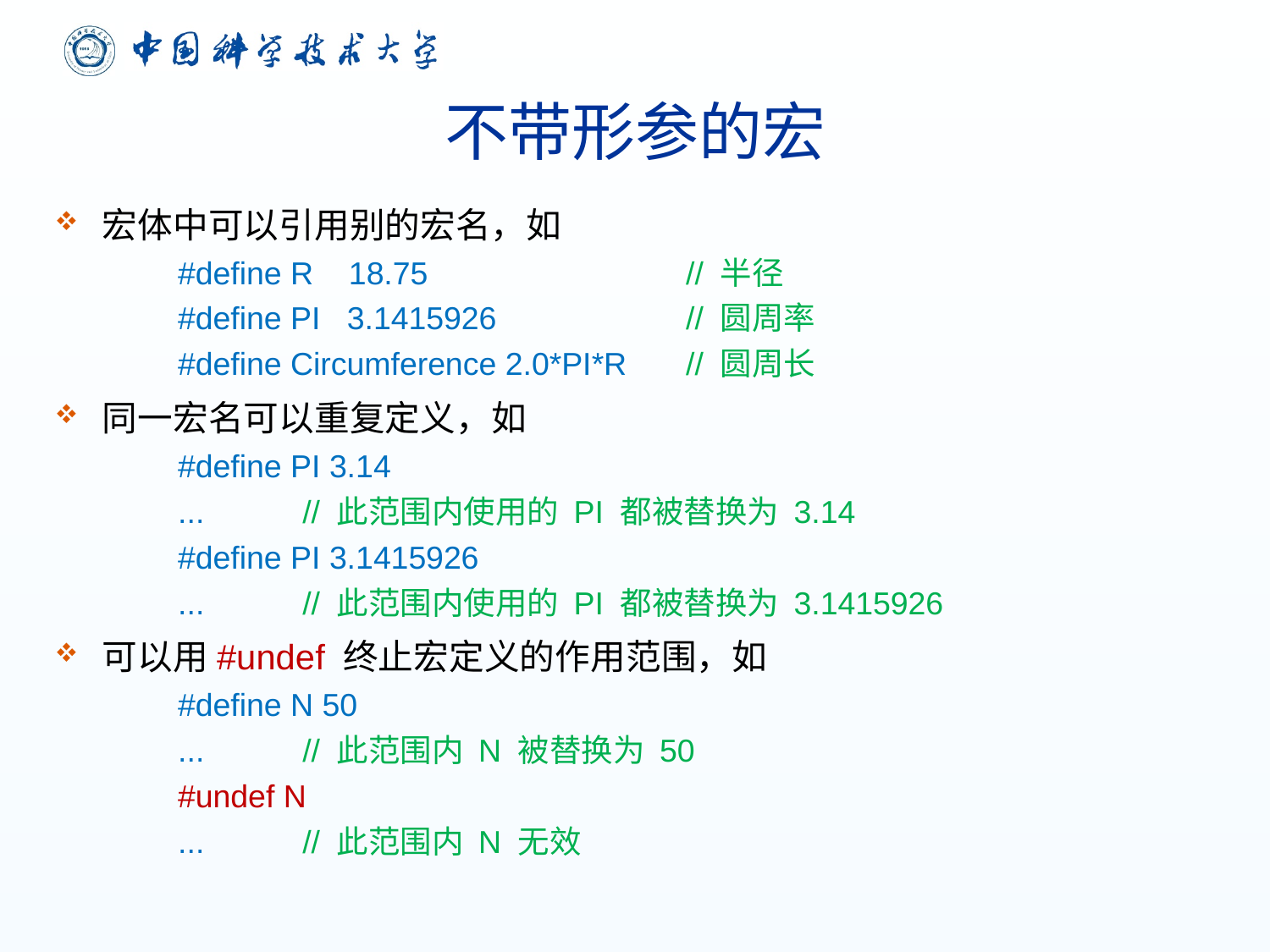

# 不带形参的宏
宏体中可以引用别的宏名，如
#define R    18.75           		// 半径
#define PI   3.1415926   		// 圆周率
#define Circumference 2.0*PI*R 	// 圆周长
同一宏名可以重复定义，如
#define PI 3.14
...           // 此范围内使用的 PI 都被替换为 3.14
#define PI 3.1415926
...           // 此范围内使用的 PI 都被替换为 3.1415926
可以用#undef 终止宏定义的作用范围，如
#define N 50
...           // 此范围内 N 被替换为 50
#undef N
...           // 此范围内 N 无效